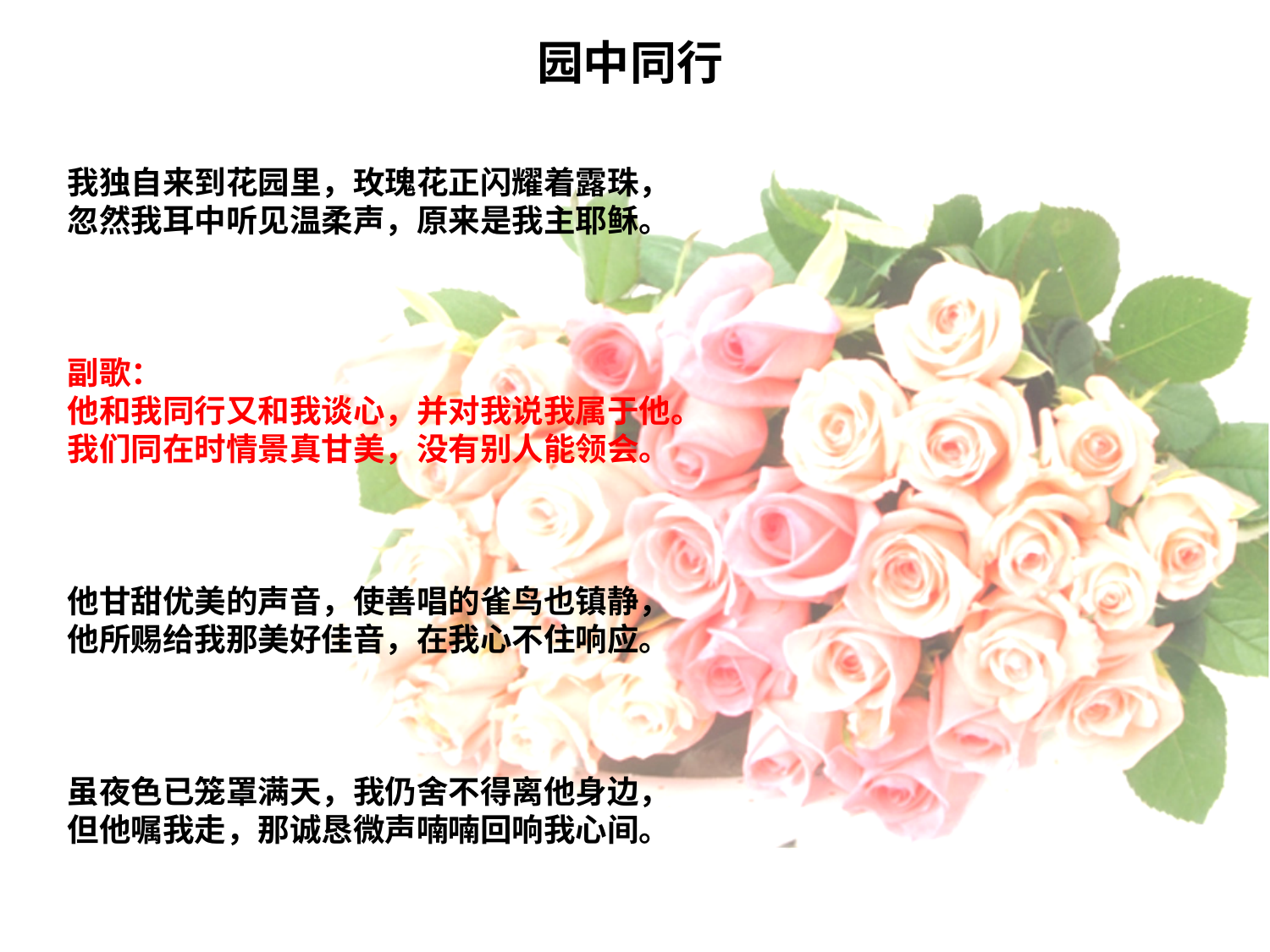

# 园中同行
我独自来到花园里，玫瑰花正闪耀着露珠，
忽然我耳中听见温柔声，原来是我主耶稣。

副歌：
他和我同行又和我谈心，并对我说我属于他。
我们同在时情景真甘美，没有别人能领会。

他甘甜优美的声音，使善唱的雀鸟也镇静，
他所赐给我那美好佳音，在我心不住响应。

虽夜色已笼罩满天，我仍舍不得离他身边，
但他嘱我走，那诚恳微声喃喃回响我心间。